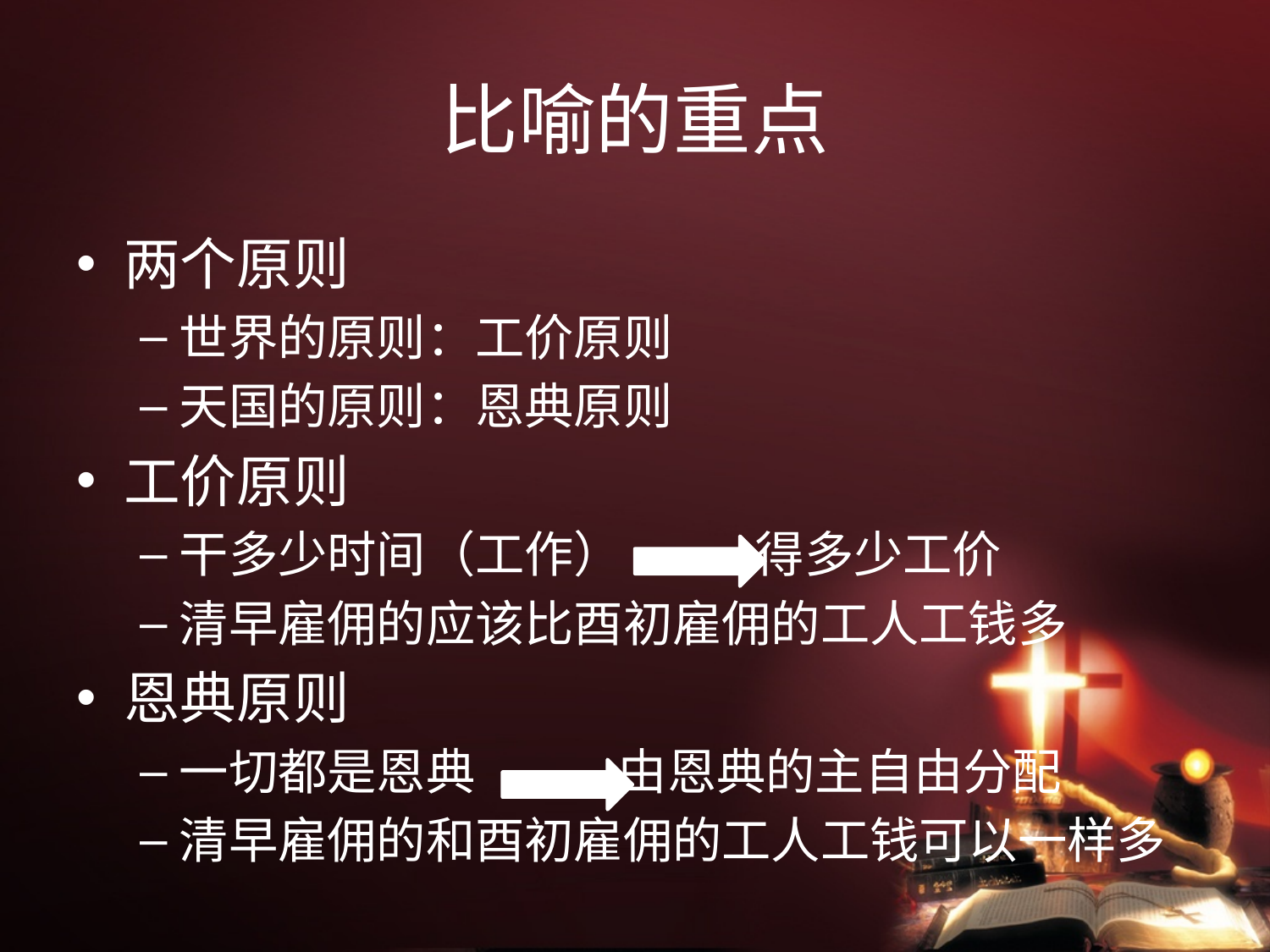

# 比喻的重点
两个原则
世界的原则：工价原则
天国的原则：恩典原则
工价原则
干多少时间（工作）            得多少工价
清早雇佣的应该比酉初雇佣的工人工钱多
恩典原则
一切都是恩典             由恩典的主自由分配
清早雇佣的和酉初雇佣的工人工钱可以一样多